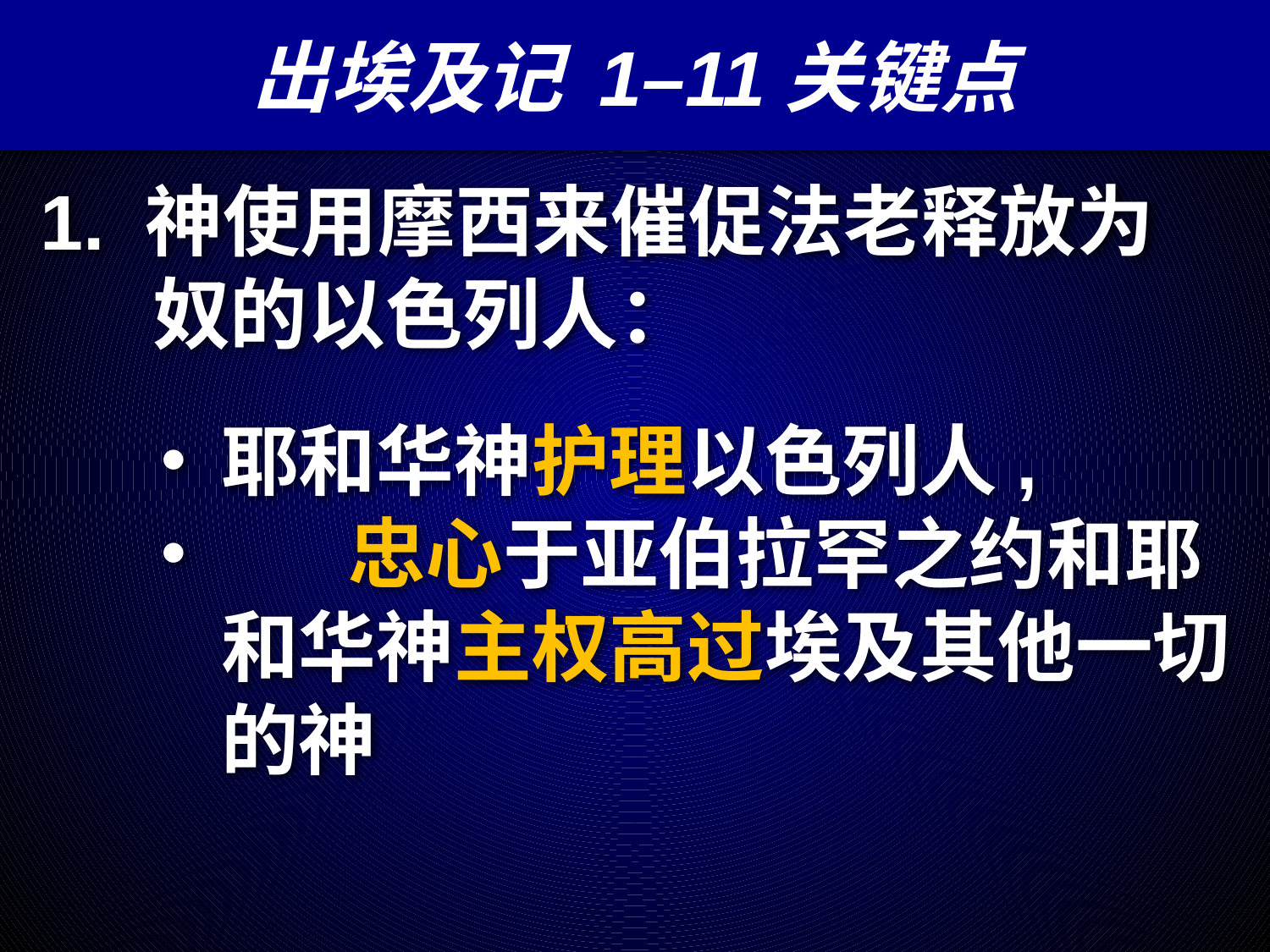

出埃及记 1–11关键点

1. 神使用摩西来催促法老释放为奴的以色列人：
•	耶和华神护理以色列人,
• 	忠心于亚伯拉罕之约和耶和华神主权高过埃及其他一切的神